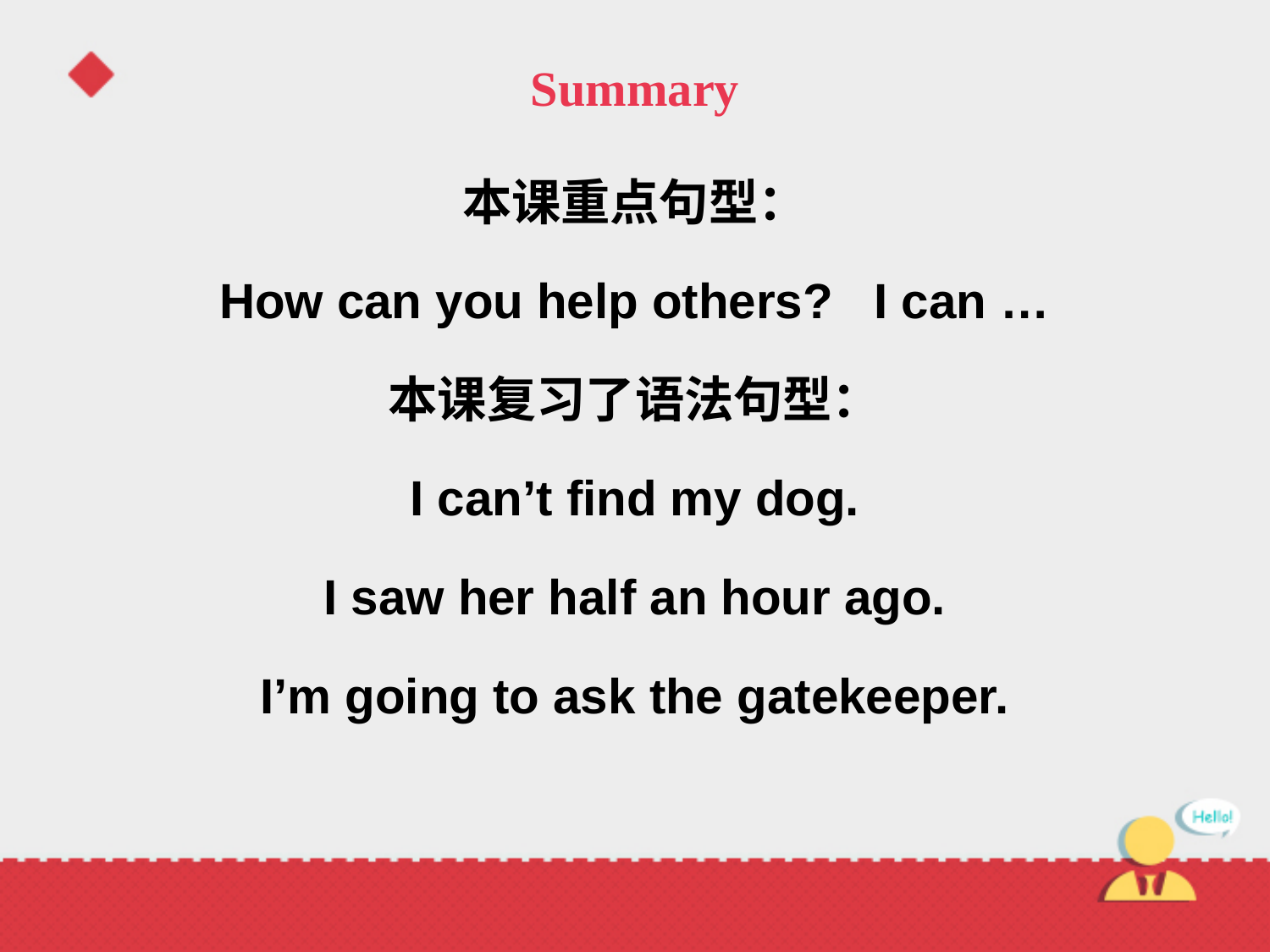

# Summary
本课重点句型：
How can you help others?   I can …
本课复习了语法句型：
I can’t find my dog.
I saw her half an hour ago.
I’m going to ask the gatekeeper.